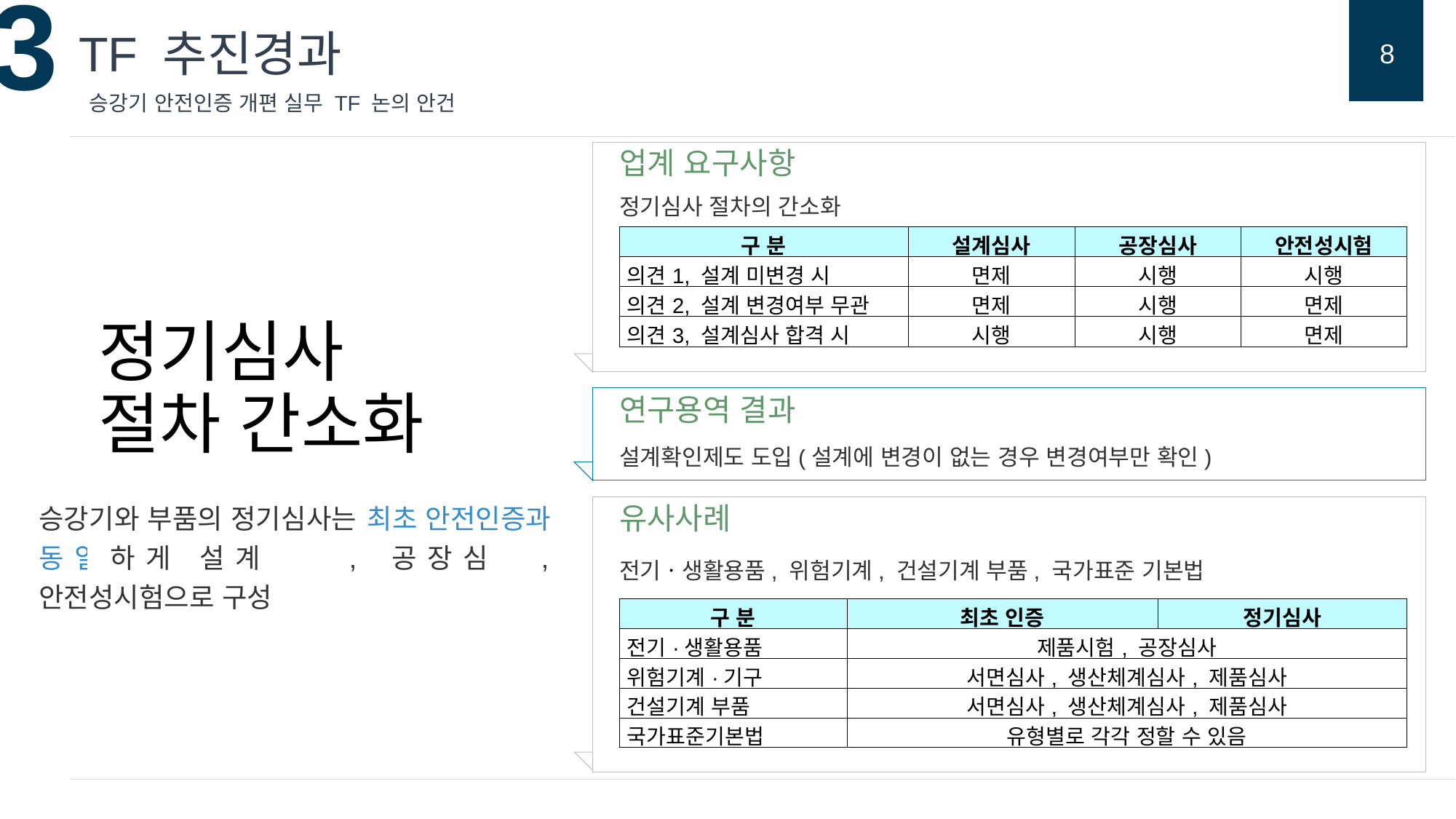

TF 추진경과
8
승강기 안전인증 개편 실무 TF 논의 안건

업계 요구사항
정기심사 절차의 간소화
| 구 분 | 설계심사 | 공장심사 | 안전성시험 |
| --- | --- | --- | --- |
| 의견1, 설계 미변경 시 | 면제 | 시행 | 시행 |
| 의견2, 설계 변경여부 무관 | 면제 | 시행 | 면제 |
| 의견3, 설계심사 합격 시 | 시행 | 시행 | 면제 |
정기심사
절차 간소화

연구용역 결과
설계확인제도 도입(설계에 변경이 없는 경우 변경여부만 확인)

승강기와 부품의 정기심사는 최초 안전인증과 동일하게 설계심사, 공장심사, 안전성시험으로 구성

유사사례
전기ㆍ생활용품, 위험기계, 건설기계 부품, 국가표준 기본법
| 구 분 | 최초 인증 | 정기심사 |
| --- | --- | --- |
| 전기·생활용품 | 제품시험, 공장심사 |  |
| 위험기계·기구 | 서면심사, 생산체계심사, 제품심사 |  |
| 건설기계 부품 | 서면심사, 생산체계심사, 제품심사 |  |
| 국가표준기본법 | 유형별로 각각 정할 수 있음 |  |